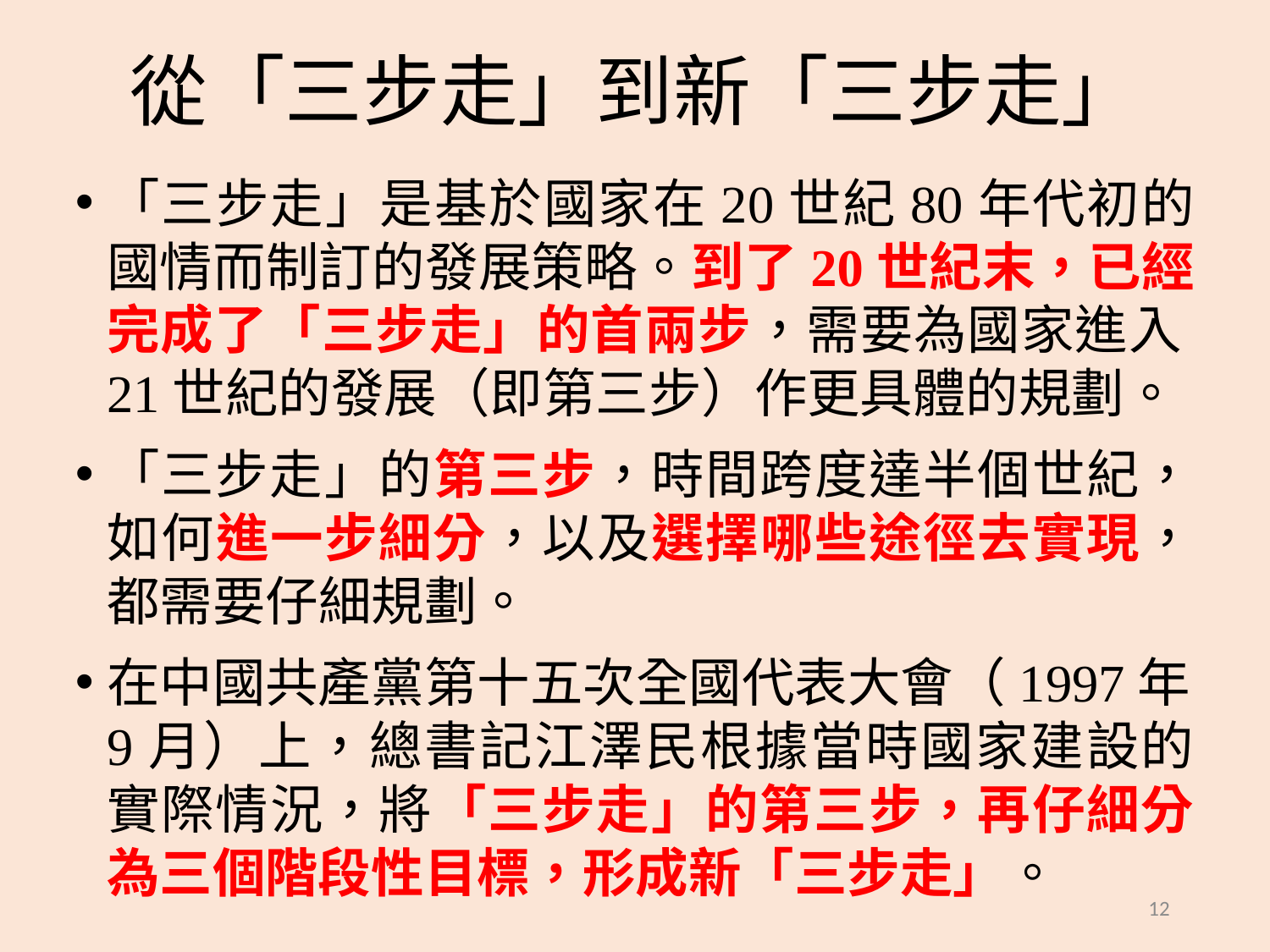

# 從「三步走」到新「三步走」
「三步走」是基於國家在20世紀80年代初的國情而制訂的發展策略。到了20世紀末，已經完成了「三步走」的首兩步，需要為國家進入21世紀的發展（即第三步）作更具體的規劃。
「三步走」的第三步，時間跨度達半個世紀，如何進一步細分，以及選擇哪些途徑去實現，都需要仔細規劃。
在中國共產黨第十五次全國代表大會（1997年9月）上，總書記江澤民根據當時國家建設的實際情況，將「三步走」的第三步，再仔細分為三個階段性目標，形成新「三步走」。
12